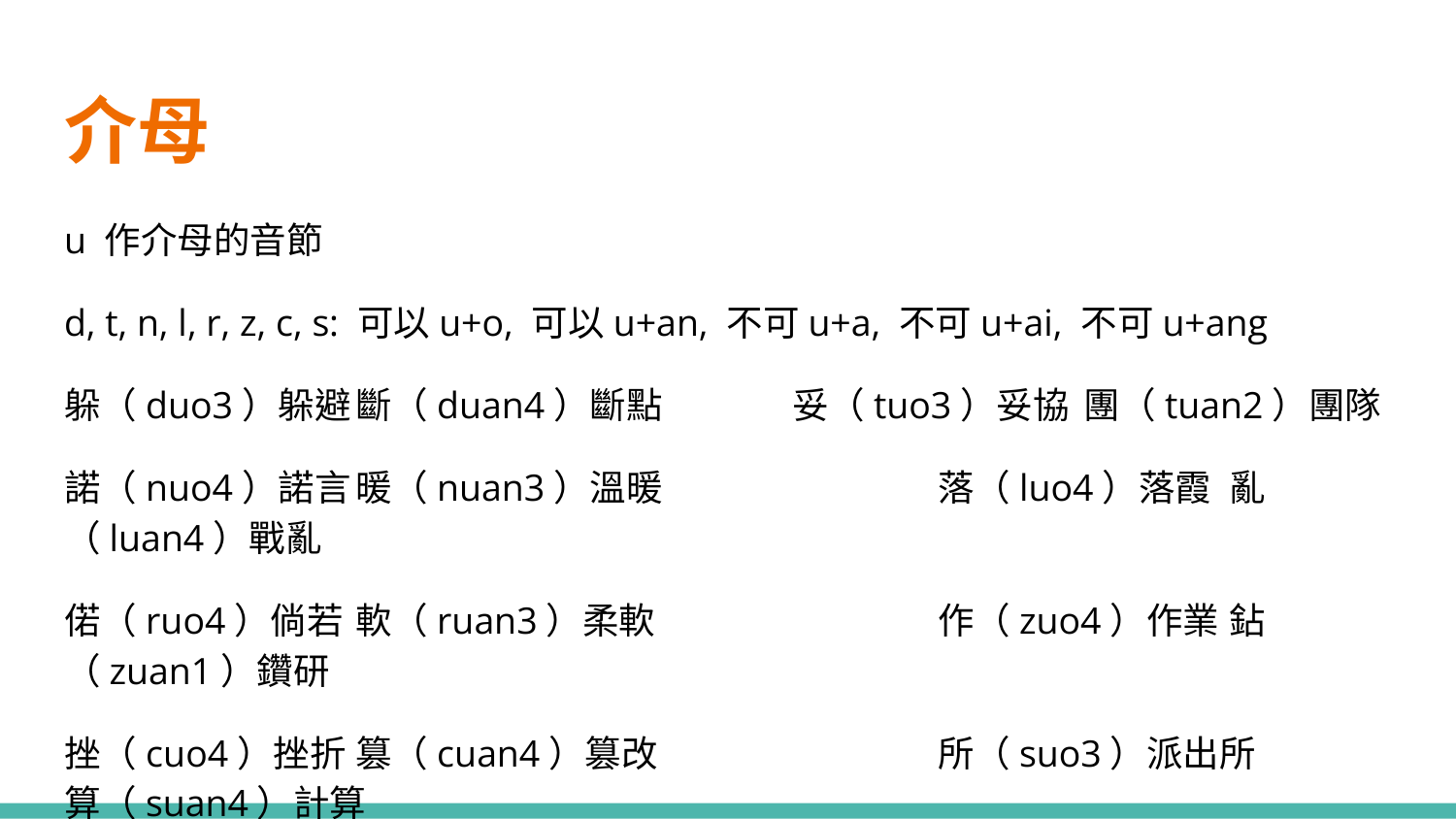

# 介母
u 作介母的音節
d, t, n, l, r, z, c, s: 可以u+o, 可以u+an, 不可u+a, 不可u+ai, 不可u+ang
躲（duo3）躲避	斷（duan4）斷點 	妥（tuo3）妥協	團（tuan2）團隊
諾（nuo4）諾言	暖（nuan3）溫暖		落（luo4）落霞	亂（luan4）戰亂
偌（ruo4）倘若	軟（ruan3）柔軟		作（zuo4）作業	鉆（zuan1）鑽研
挫（cuo4）挫折	篡（cuan4）篡改		所（suo3）派出所	算（suan4）計算